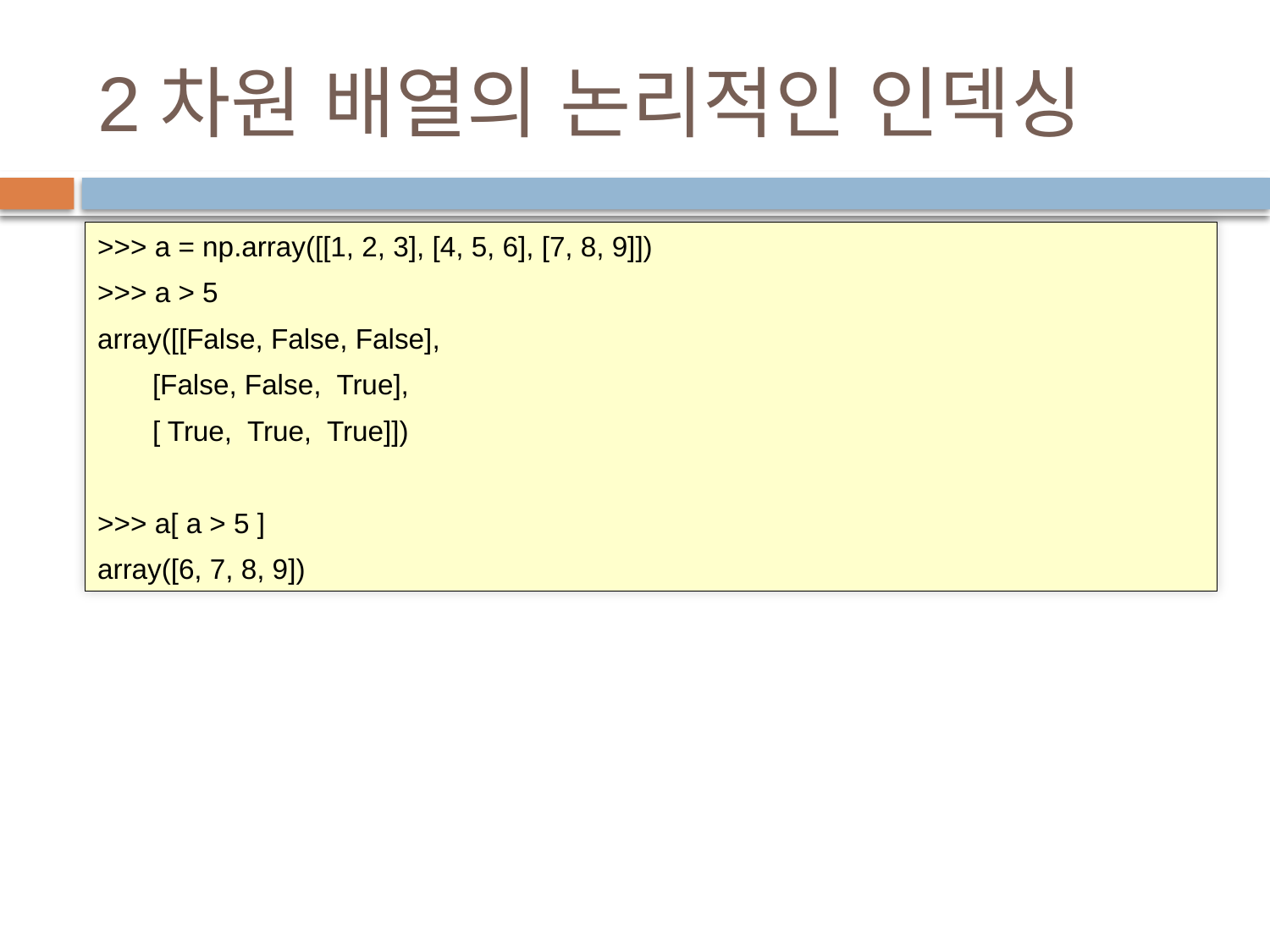

# 2차원 배열의 논리적인 인덱싱
>>> a = np.array([[1, 2, 3], [4, 5, 6], [7, 8, 9]])
>>> a > 5
array([[False, False, False],
       [False, False,  True],
       [ True,  True,  True]])

>>> a[ a > 5 ]
array([6, 7, 8, 9])